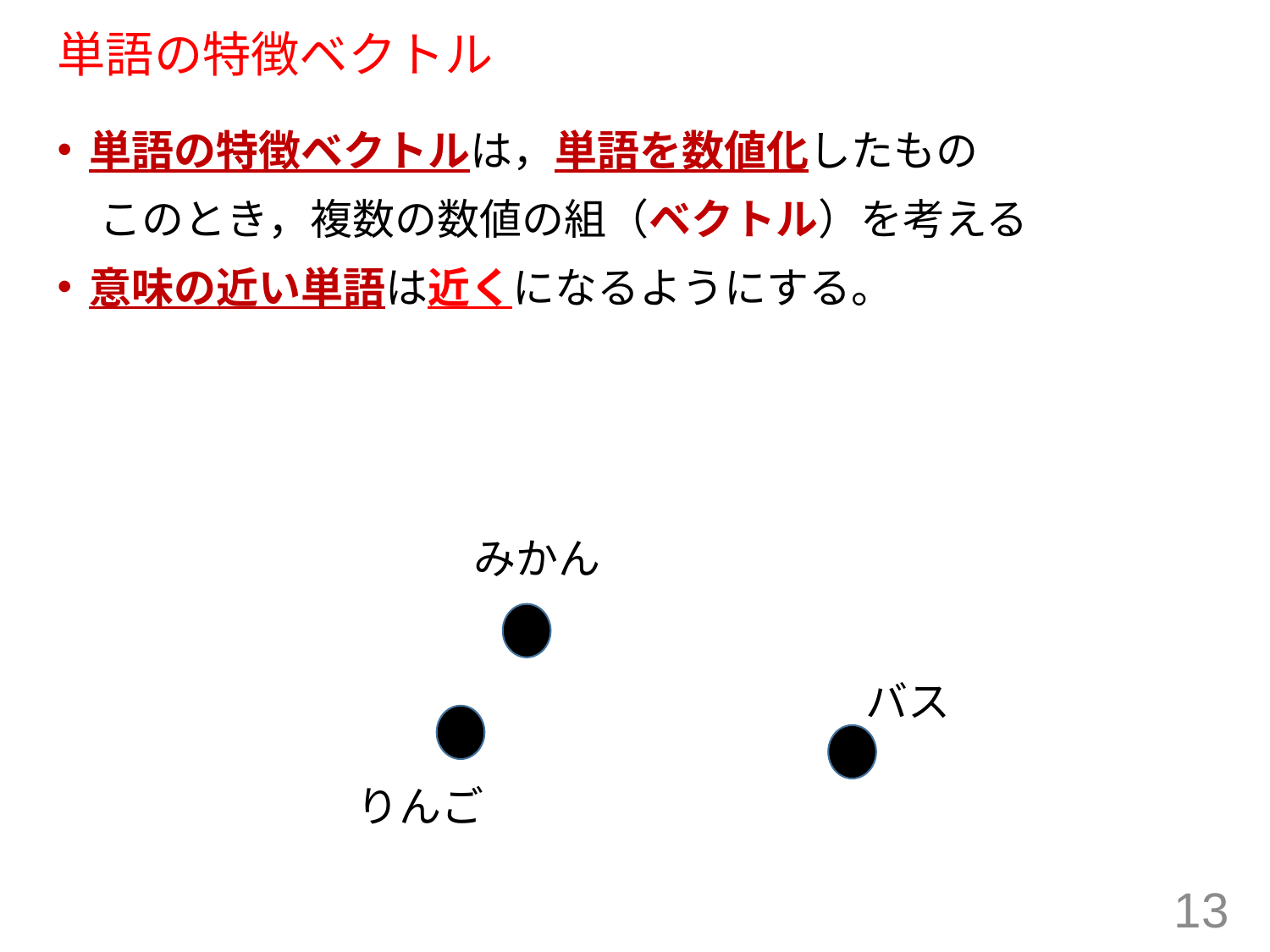

# 単語の特徴ベクトル
単語の特徴ベクトルは，単語を数値化したもの
　このとき，複数の数値の組（ベクトル）を考える
意味の近い単語は近くになるようにする。
みかん

バス

りんご
13